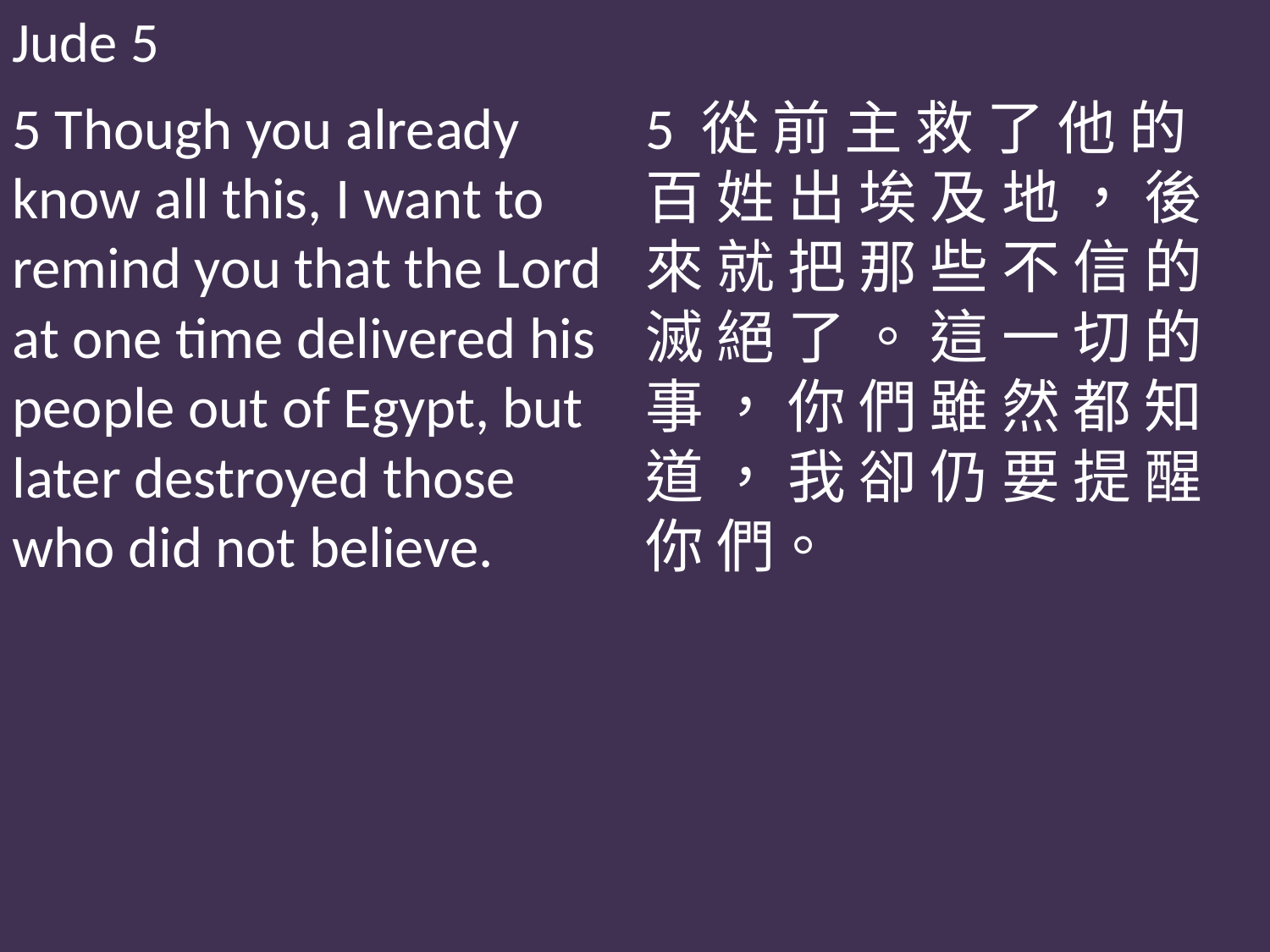

Jude 5
5 Though you already know all this, I want to remind you that the Lord at one time delivered his people out of Egypt, but later destroyed those who did not believe.
5 從 前 主 救 了 他 的 百 姓 出 埃 及 地 ， 後 來 就 把 那 些 不 信 的 滅 絕 了 。 這 一 切 的 事 ， 你 們 雖 然 都 知 道 ， 我 卻 仍 要 提 醒 你 們。